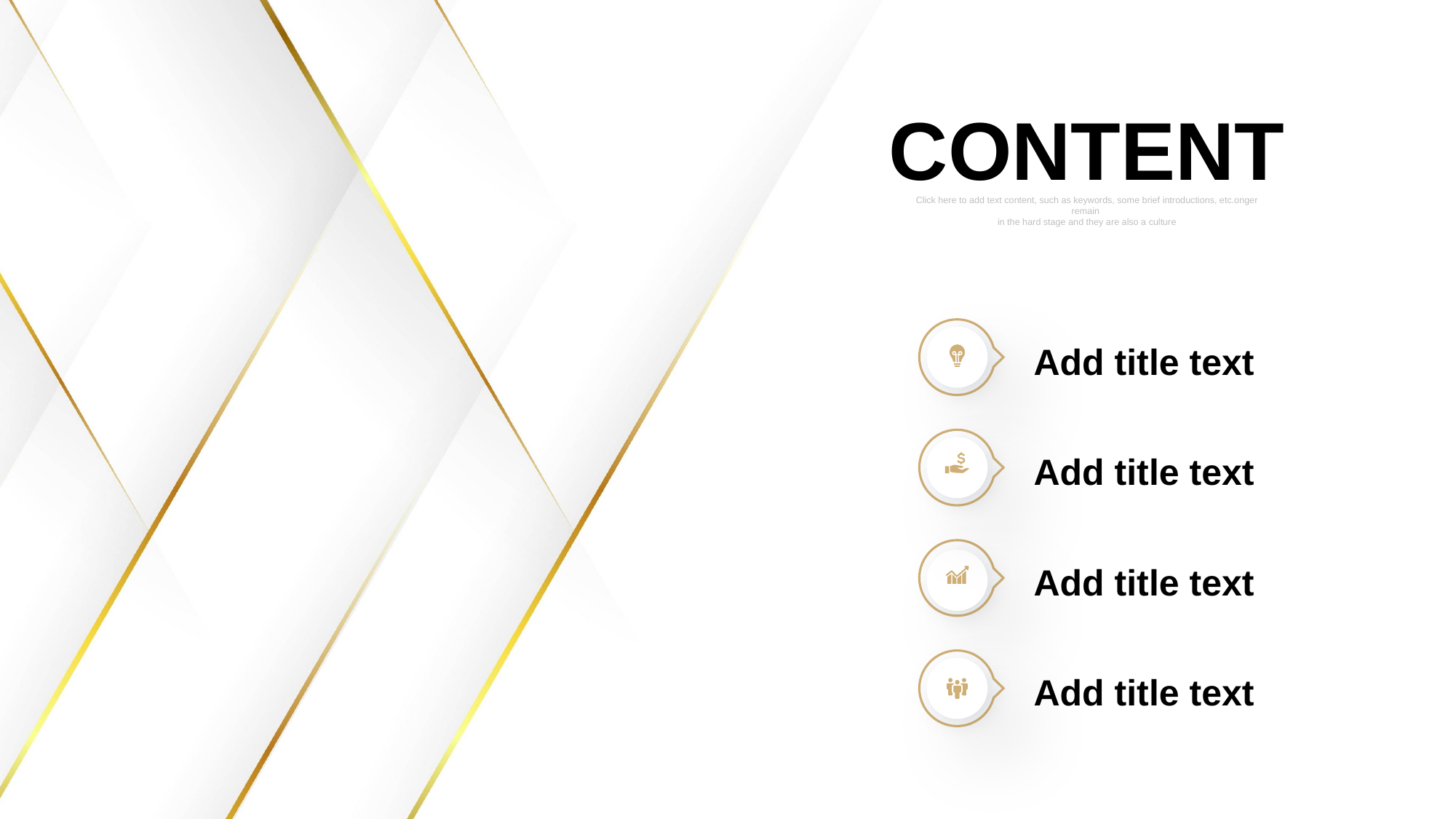

行业PPT模板http://www.1ppt.com/hangye/
CONTENT
Click here to add text content, such as keywords, some brief introductions, etc.onger remain
in the hard stage and they are also a culture

Add title text

Add title text

Add title text

Add title text